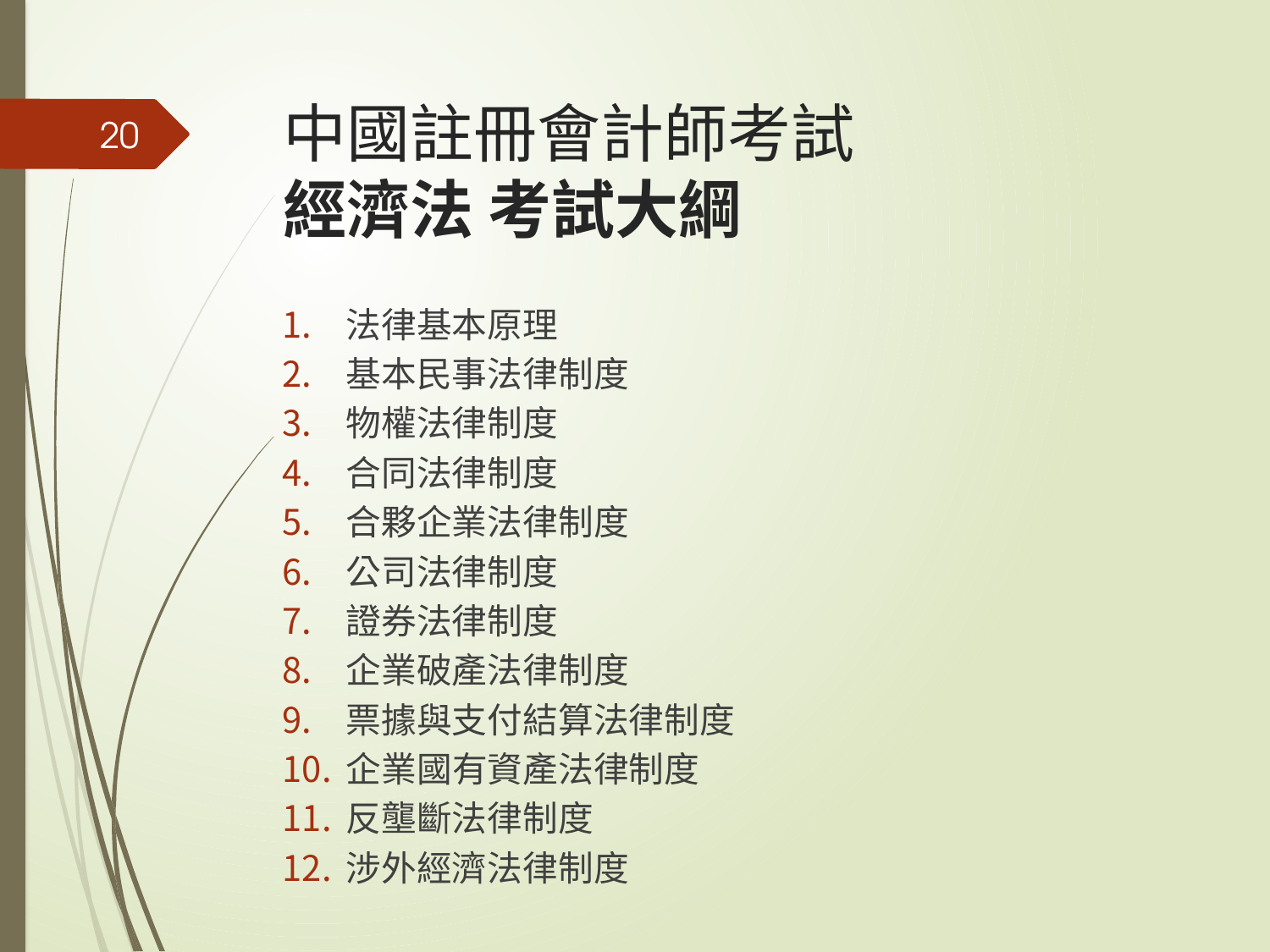

# 中國註冊會計師考試 經濟法 考試大綱
20
法律基本原理
基本民事法律制度
物權法律制度
合同法律制度
合夥企業法律制度
公司法律制度
證券法律制度
企業破產法律制度
票據與支付結算法律制度
企業國有資產法律制度
反壟斷法律制度
涉外經濟法律制度